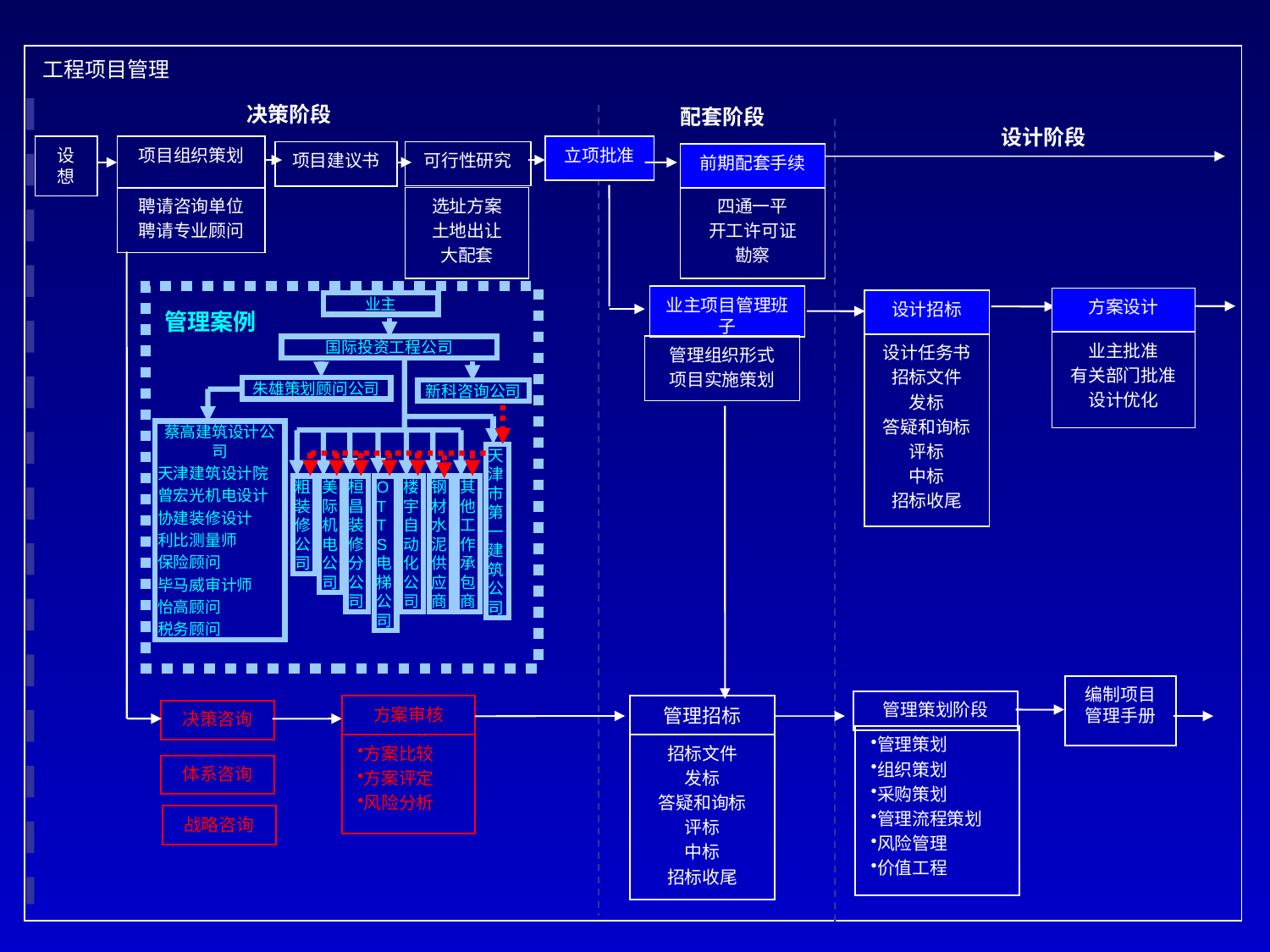

工程项目管理
决策阶段
配套阶段

设计阶段

设想
项目组织策划
立项批准
可行性研究
项目建议书
前期配套手续

聘请咨询单位
聘请专业顾问
选址方案
土地出让
大配套
四通一平
开工许可证
勘察

业主项目管理班子
方案设计
设计招标
业主

管理案例

业主批准
有关部门批准
设计优化
设计任务书
招标文件
发标
答疑和询标
评标
中标
招标收尾
管理组织形式
项目实施策划
国际投资工程公司

朱雄策划顾问公司
新科咨询公司

蔡高建筑设计公司
天津建筑设计院
曾宏光机电设计
协建装修设计
利比测量师
保险顾问
毕马威审计师
怡高顾问
税务顾问

天津市第一建筑公司

粗装修公司
美际机电公司
桓昌装修分公司
OTTS电梯公司
楼宇自动化公司
钢材水泥供应商
其他工作承包商
编制项目管理手册
管理策划阶段
方案审核
管理招标
决策咨询

管理策划
组织策划
采购策划
管理流程策划
风险管理
价值工程
方案比较
方案评定
风险分析
招标文件
发标
答疑和询标
评标
中标
招标收尾
体系咨询
战略咨询
24